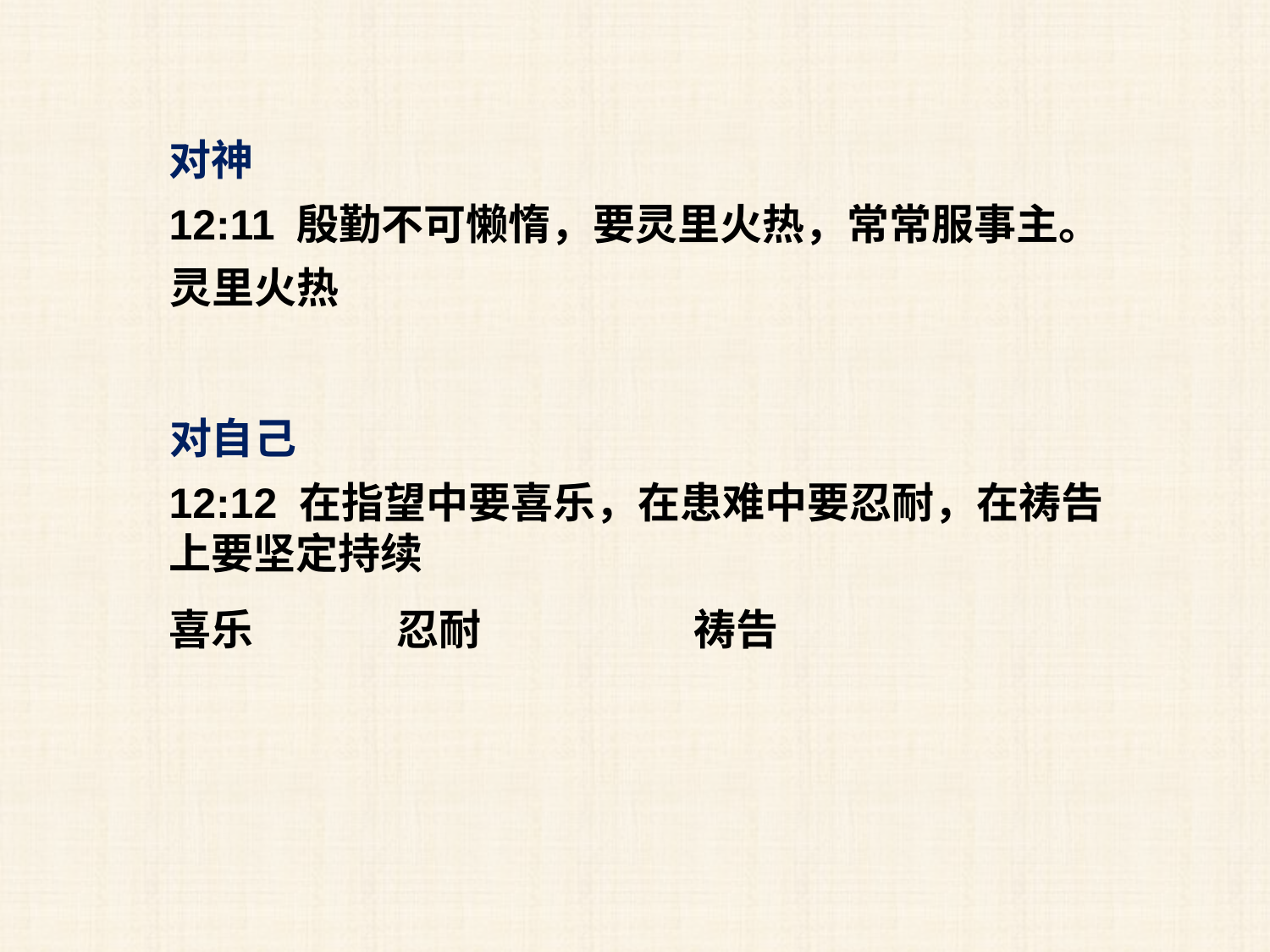

对神
12:11 殷勤不可懒惰，要灵里火热，常常服事主。
灵里火热
对自己
12:12 在指望中要喜乐，在患难中要忍耐，在祷告上要坚定持续
喜乐
忍耐
祷告